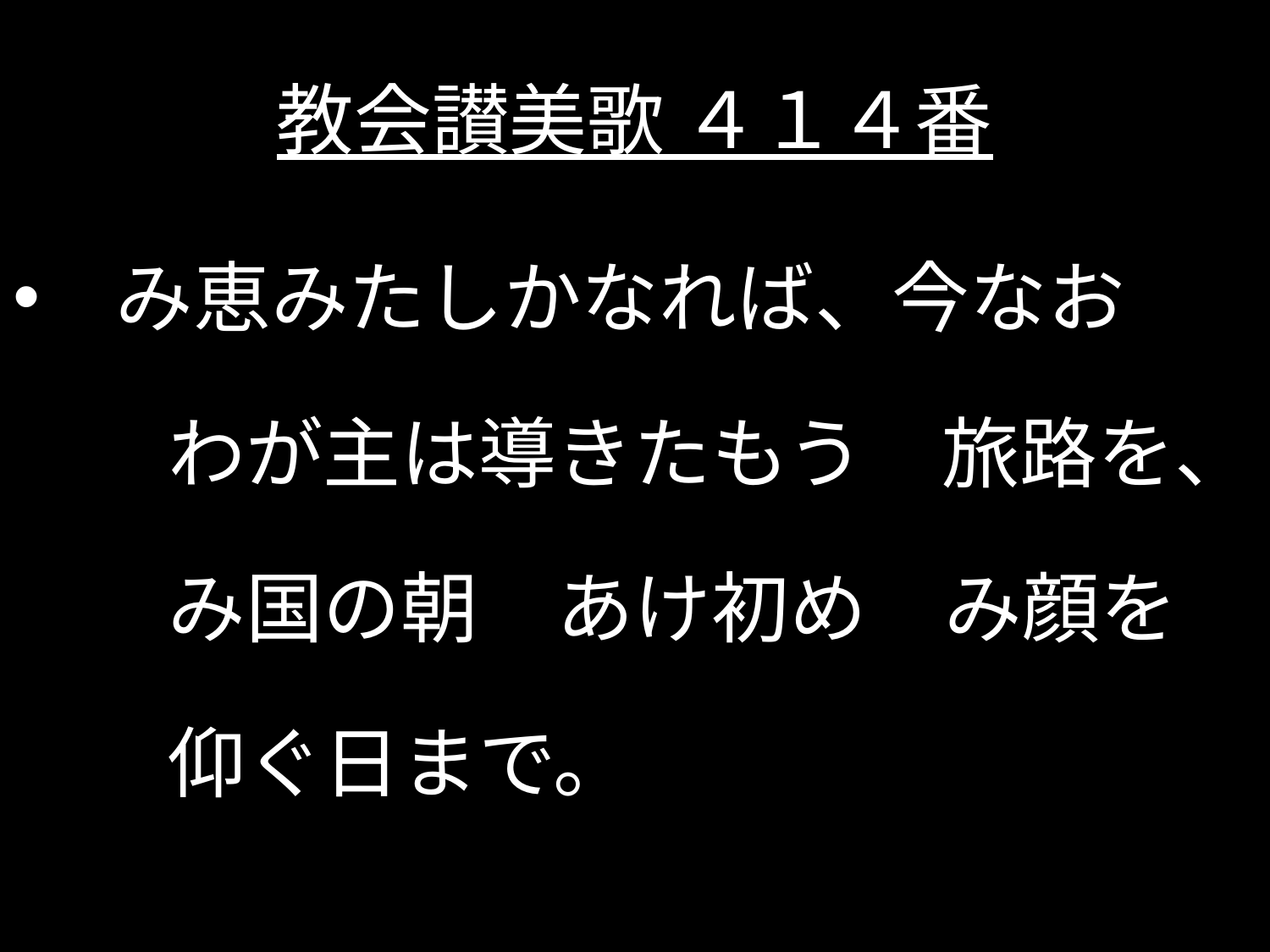

# 教会讃美歌 ４１４番
み恵みたしかなれば、今なお
　　わが主は導きたもう　旅路を、
　　み国の朝　あけ初め　み顔を
　　仰ぐ日まで。